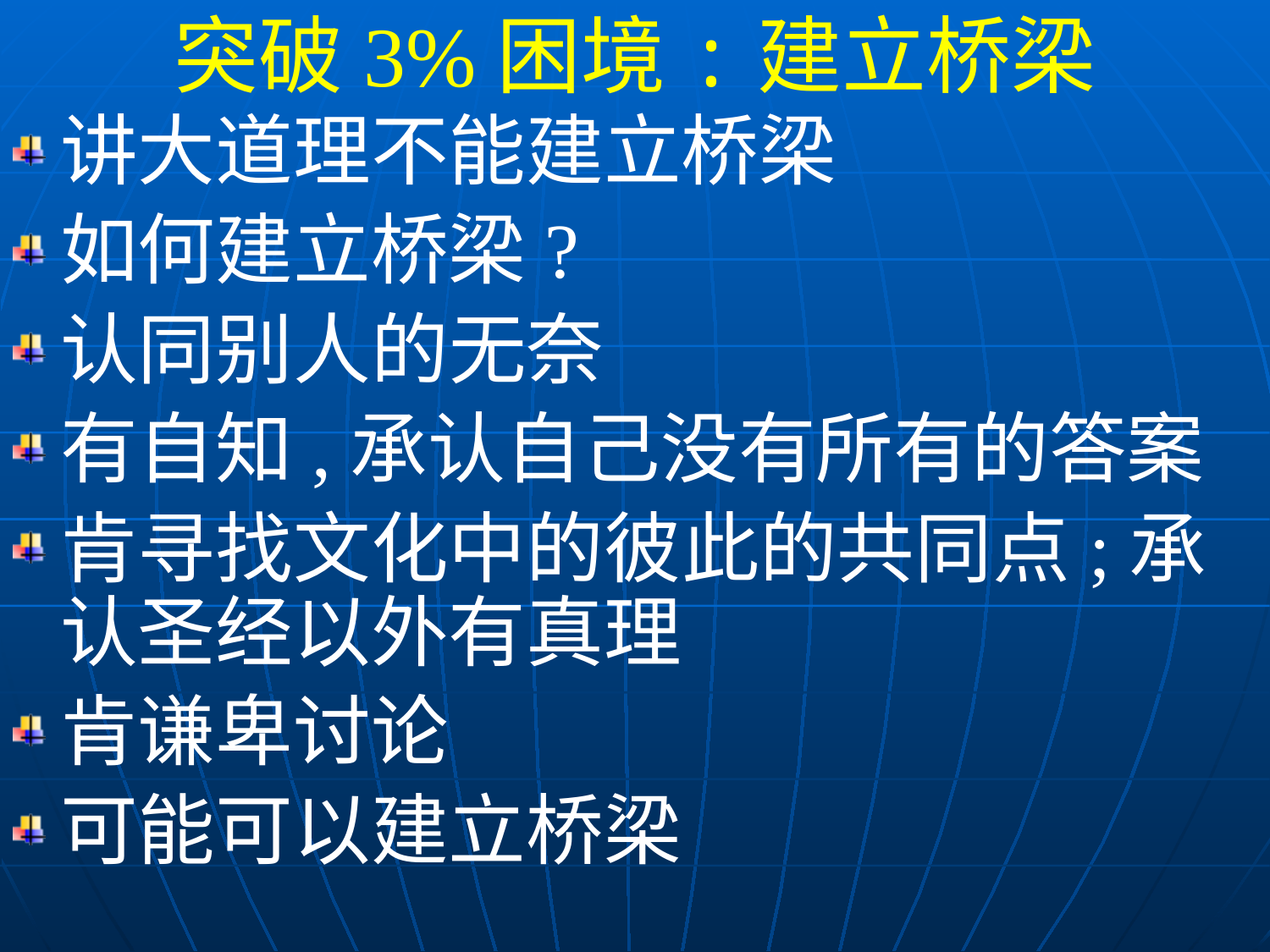

突破3%困境:建立桥梁
讲大道理不能建立桥梁
如何建立桥梁?
认同别人的无奈
有自知,承认自己没有所有的答案
肯寻找文化中的彼此的共同点;承认圣经以外有真理
肯谦卑讨论
可能可以建立桥梁